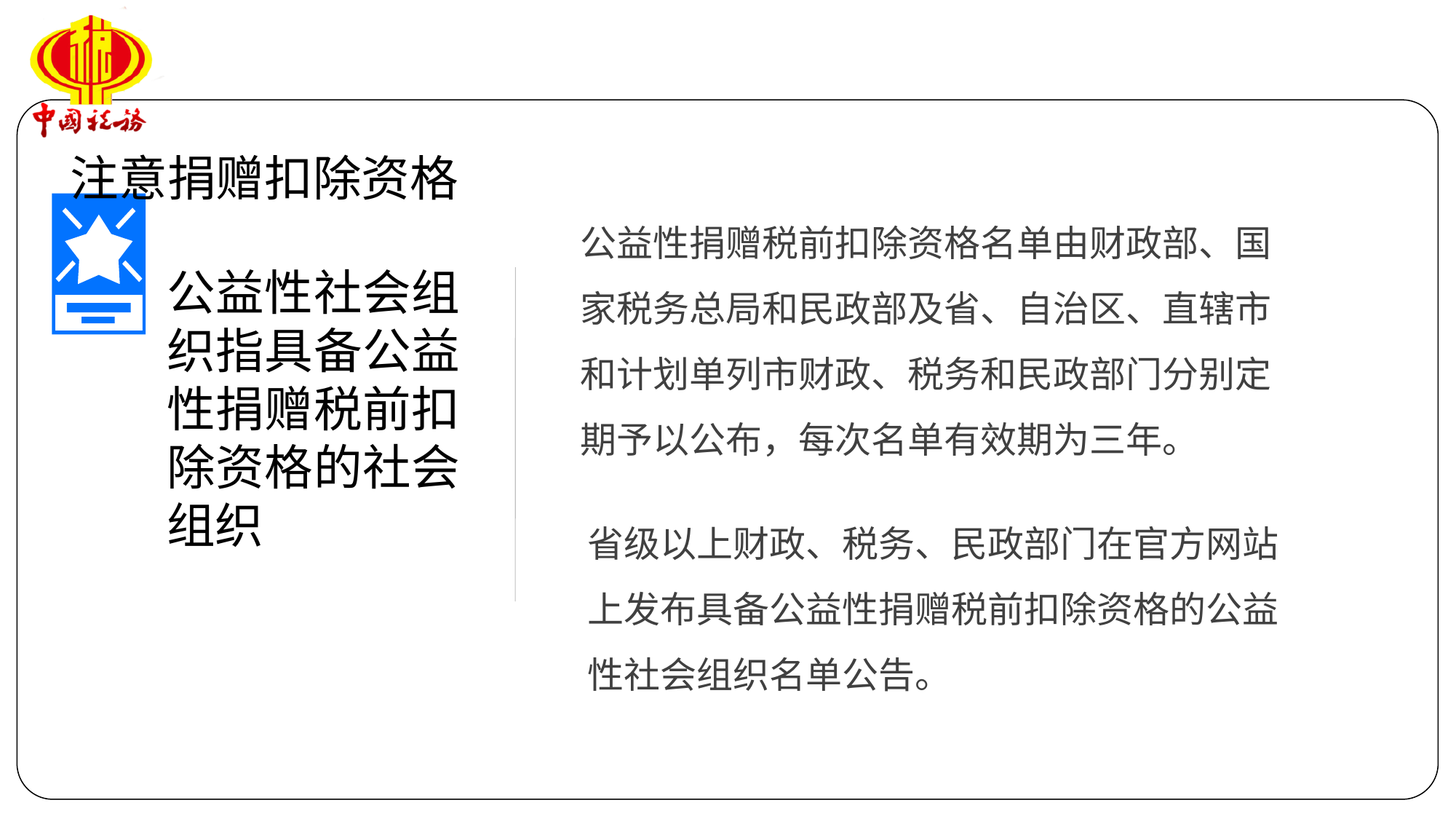

注意捐赠扣除资格
公益性捐赠税前扣除资格名单由财政部、国家税务总局和民政部及省、自治区、直辖市和计划单列市财政、税务和民政部门分别定期予以公布，每次名单有效期为三年。

公益性社会组织指具备公益性捐赠税前扣除资格的社会组织

省级以上财政、税务、民政部门在官方网站上发布具备公益性捐赠税前扣除资格的公益性社会组织名单公告。